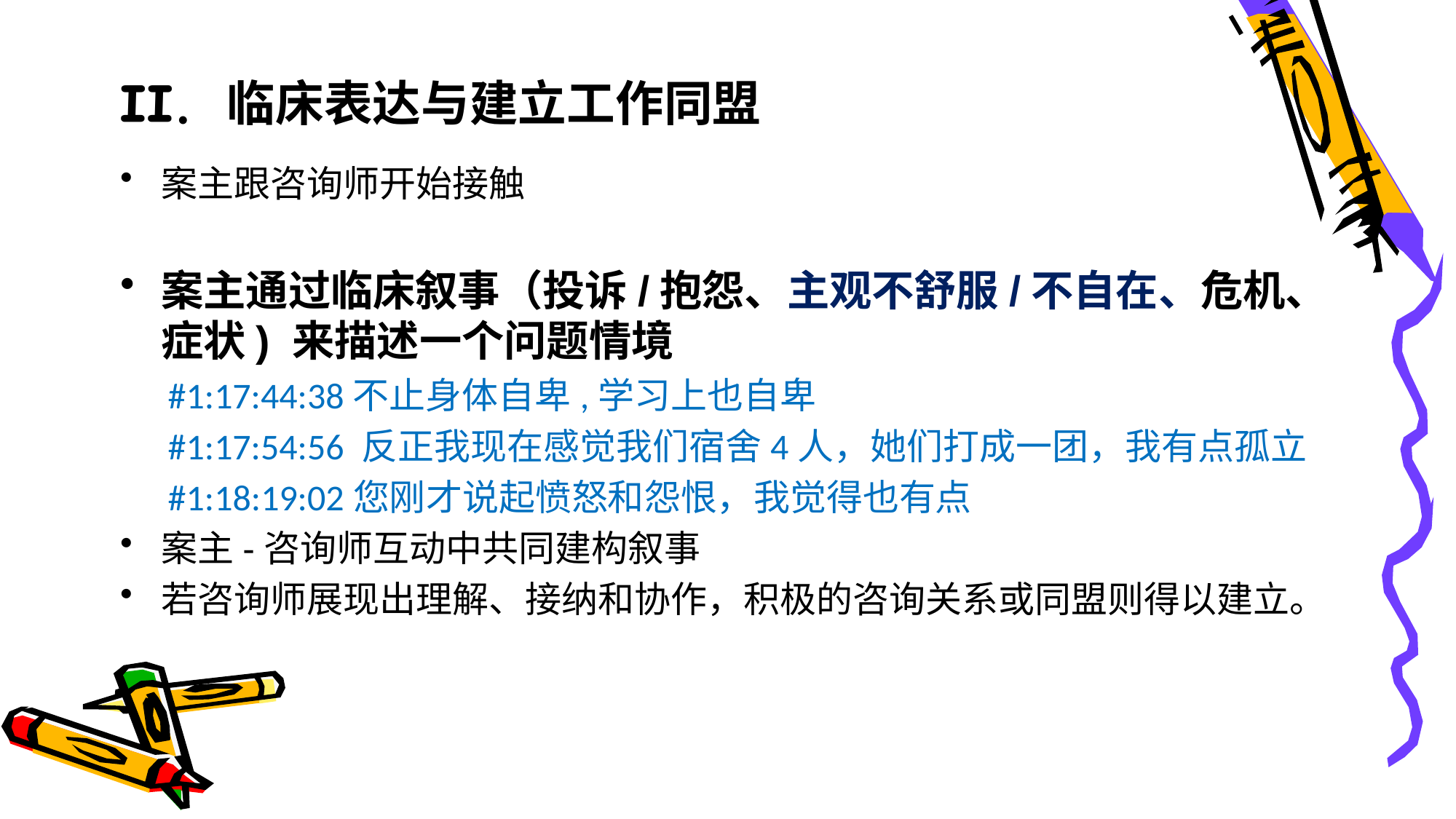

# II. 临床表达与建立工作同盟
案主跟咨询师开始接触

案主通过临床叙事（投诉/抱怨、主观不舒服/不自在、危机、症状) 来描述一个问题情境
#1:17:44:38不止身体自卑,学习上也自卑
#1:17:54:56 反正我现在感觉我们宿舍4人，她们打成一团，我有点孤立
#1:18:19:02您刚才说起愤怒和怨恨，我觉得也有点
案主-咨询师互动中共同建构叙事
若咨询师展现出理解、接纳和协作，积极的咨询关系或同盟则得以建立。